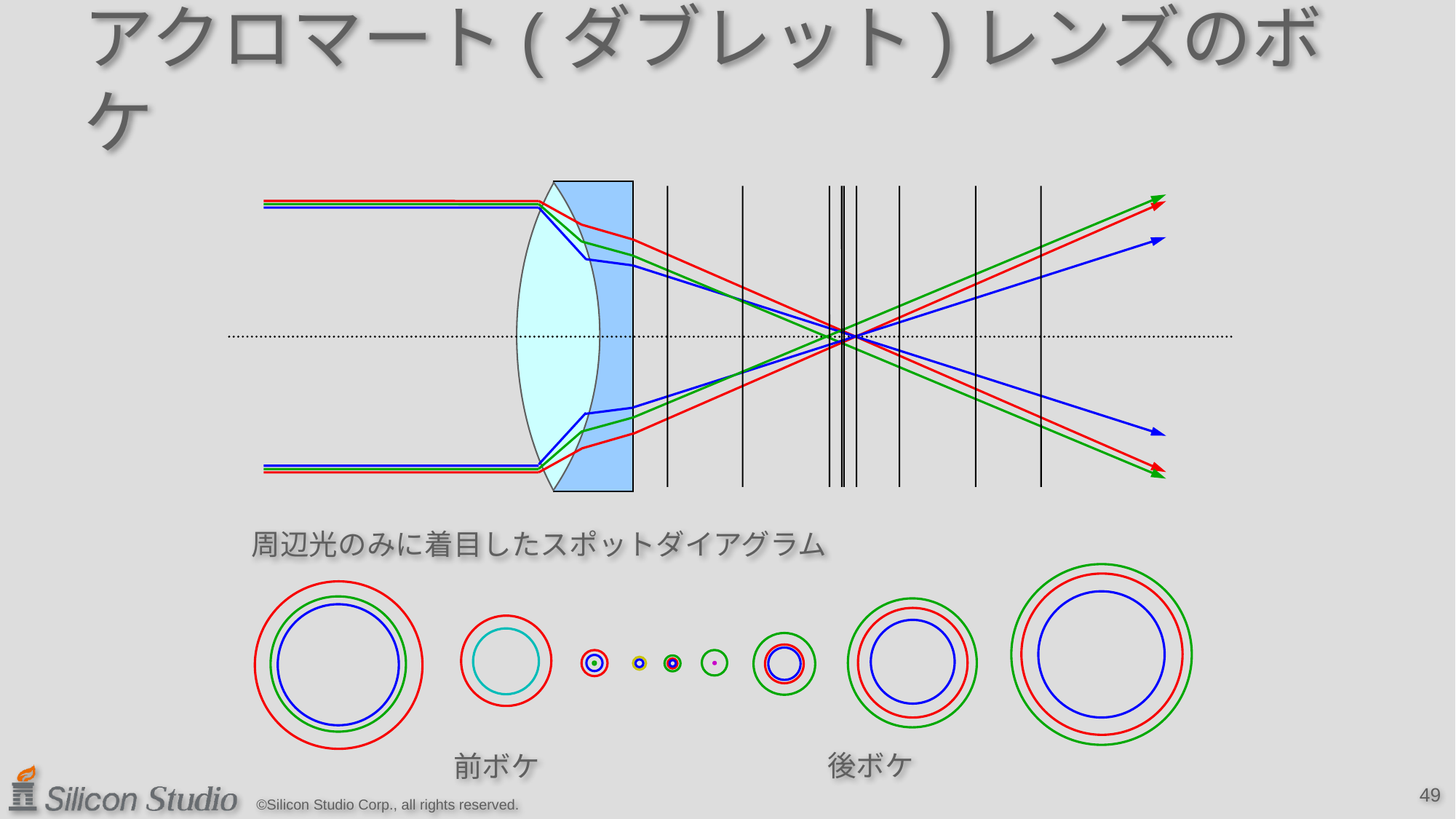

# アクロマート(ダブレット)レンズのボケ

周辺光のみに着目したスポットダイアグラム

後ボケ
前ボケ